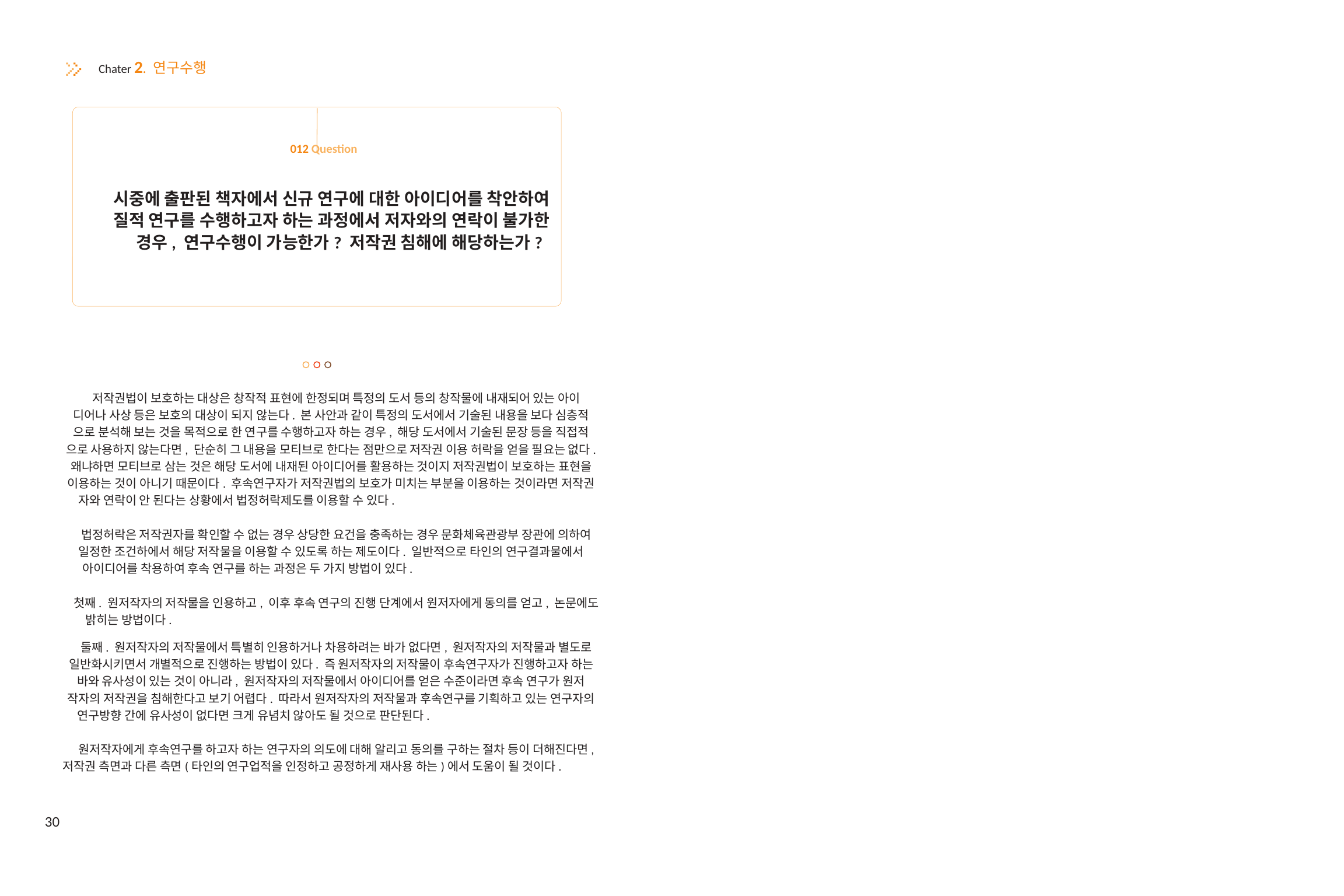

Chater 2. 연구수행

012 Question

시중에 출판된 책자에서 신규 연구에 대한 아이디어를 착안하여
질적 연구를 수행하고자 하는 과정에서 저자와의 연락이 불가한
경우, 연구수행이 가능한가? 저작권 침해에 해당하는가?

저작권법이 보호하는 대상은 창작적 표현에 한정되며 특정의 도서 등의 창작물에 내재되어 있는 아이
디어나 사상 등은 보호의 대상이 되지 않는다. 본 사안과 같이 특정의 도서에서 기술된 내용을 보다 심층적
으로 분석해 보는 것을 목적으로 한 연구를 수행하고자 하는 경우, 해당 도서에서 기술된 문장 등을 직접적
으로 사용하지 않는다면, 단순히 그 내용을 모티브로 한다는 점만으로 저작권 이용 허락을 얻을 필요는 없다.
왜냐하면 모티브로 삼는 것은 해당 도서에 내재된 아이디어를 활용하는 것이지 저작권법이 보호하는 표현을
이용하는 것이 아니기 때문이다. 후속연구자가 저작권법의 보호가 미치는 부분을 이용하는 것이라면 저작권
자와 연락이 안 된다는 상황에서 법정허락제도를 이용할 수 있다.
법정허락은 저작권자를 확인할 수 없는 경우 상당한 요건을 충족하는 경우 문화체육관광부 장관에 의하여
일정한 조건하에서 해당 저작물을 이용할 수 있도록 하는 제도이다. 일반적으로 타인의 연구결과물에서
아이디어를 착용하여 후속 연구를 하는 과정은 두 가지 방법이 있다.
첫째. 원저작자의 저작물을 인용하고, 이후 후속 연구의 진행 단계에서 원저자에게 동의를 얻고, 논문에도
밝히는 방법이다.
둘째. 원저작자의 저작물에서 특별히 인용하거나 차용하려는 바가 없다면, 원저작자의 저작물과 별도로
일반화시키면서 개별적으로 진행하는 방법이 있다. 즉 원저작자의 저작물이 후속연구자가 진행하고자 하는
바와 유사성이 있는 것이 아니라, 원저작자의 저작물에서 아이디어를 얻은 수준이라면 후속 연구가 원저
작자의 저작권을 침해한다고 보기 어렵다. 따라서 원저작자의 저작물과 후속연구를 기획하고 있는 연구자의
연구방향 간에 유사성이 없다면 크게 유념치 않아도 될 것으로 판단된다.
원저작자에게 후속연구를 하고자 하는 연구자의 의도에 대해 알리고 동의를 구하는 절차 등이 더해진다면,
저작권 측면과 다른 측면(타인의 연구업적을 인정하고 공정하게 재사용 하는)에서 도움이 될 것이다.
30